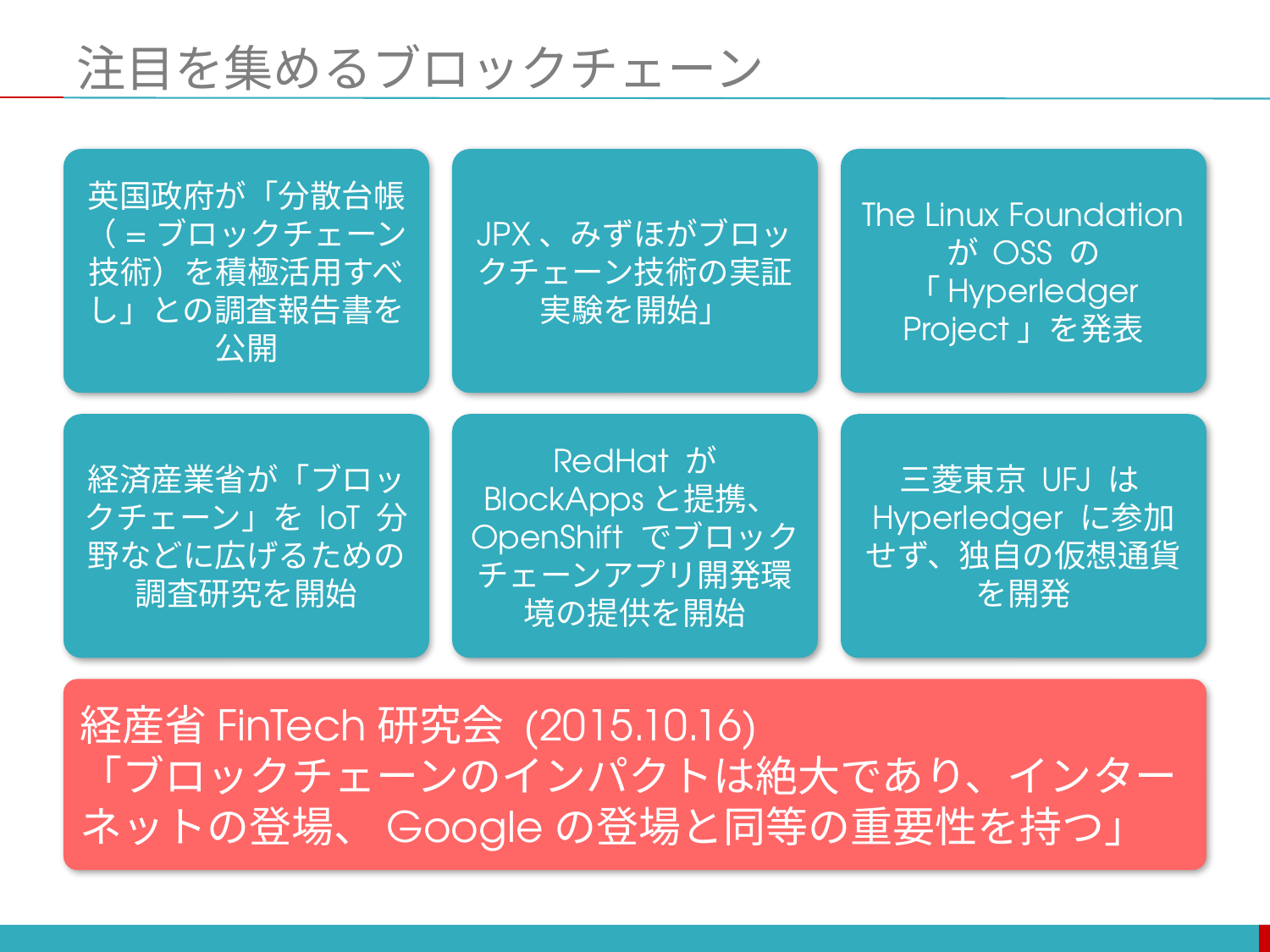

# 注目を集めるブロックチェーン
英国政府が「分散台帳（=ブロックチェーン技術）を積極活用すべし」との調査報告書を公開
JPX、みずほがブロックチェーン技術の実証実験を開始」
The Linux Foundation が OSS の「Hyperledger Project」を発表
経済産業省が「ブロックチェーン」を IoT 分野などに広げるための調査研究を開始
RedHat が BlockAppsと提携、OpenShift でブロックチェーンアプリ開発環境の提供を開始
三菱東京 UFJ はHyperledger に参加せず、独自の仮想通貨を開発
経産省FinTech研究会 (2015.10.16)
「ブロックチェーンのインパクトは絶大であり、インターネットの登場、Googleの登場と同等の重要性を持つ」